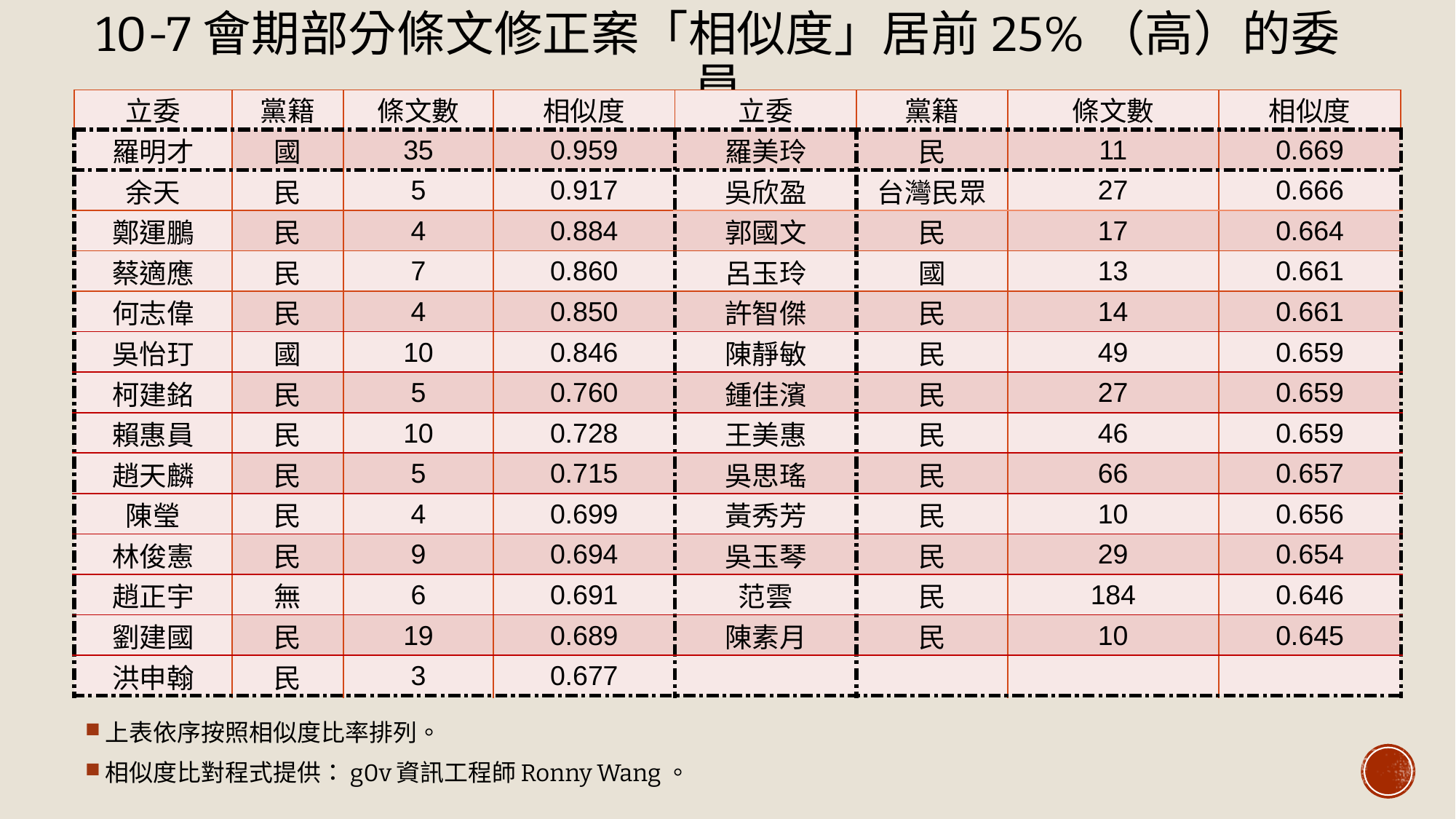

# 10-7會期部分條文修正案「相似度」居前25%（高）的委員
| 立委 | 黨籍 | 條文數 | 相似度 | 立委 | 黨籍 | 條文數 | 相似度 |
| --- | --- | --- | --- | --- | --- | --- | --- |
| 羅明才 | 國 | 35 | 0.959 | 羅美玲 | 民 | 11 | 0.669 |
| 余天 | 民 | 5 | 0.917 | 吳欣盈 | 台灣民眾 | 27 | 0.666 |
| 鄭運鵬 | 民 | 4 | 0.884 | 郭國文 | 民 | 17 | 0.664 |
| 蔡適應 | 民 | 7 | 0.860 | 呂玉玲 | 國 | 13 | 0.661 |
| 何志偉 | 民 | 4 | 0.850 | 許智傑 | 民 | 14 | 0.661 |
| 吳怡玎 | 國 | 10 | 0.846 | 陳靜敏 | 民 | 49 | 0.659 |
| 柯建銘 | 民 | 5 | 0.760 | 鍾佳濱 | 民 | 27 | 0.659 |
| 賴惠員 | 民 | 10 | 0.728 | 王美惠 | 民 | 46 | 0.659 |
| 趙天麟 | 民 | 5 | 0.715 | 吳思瑤 | 民 | 66 | 0.657 |
| 陳瑩 | 民 | 4 | 0.699 | 黃秀芳 | 民 | 10 | 0.656 |
| 林俊憲 | 民 | 9 | 0.694 | 吳玉琴 | 民 | 29 | 0.654 |
| 趙正宇 | 無 | 6 | 0.691 | 范雲 | 民 | 184 | 0.646 |
| 劉建國 | 民 | 19 | 0.689 | 陳素月 | 民 | 10 | 0.645 |
| 洪申翰 | 民 | 3 | 0.677 |  |  |  |  |
上表依序按照相似度比率排列。
相似度比對程式提供：g0v資訊工程師Ronny Wang。